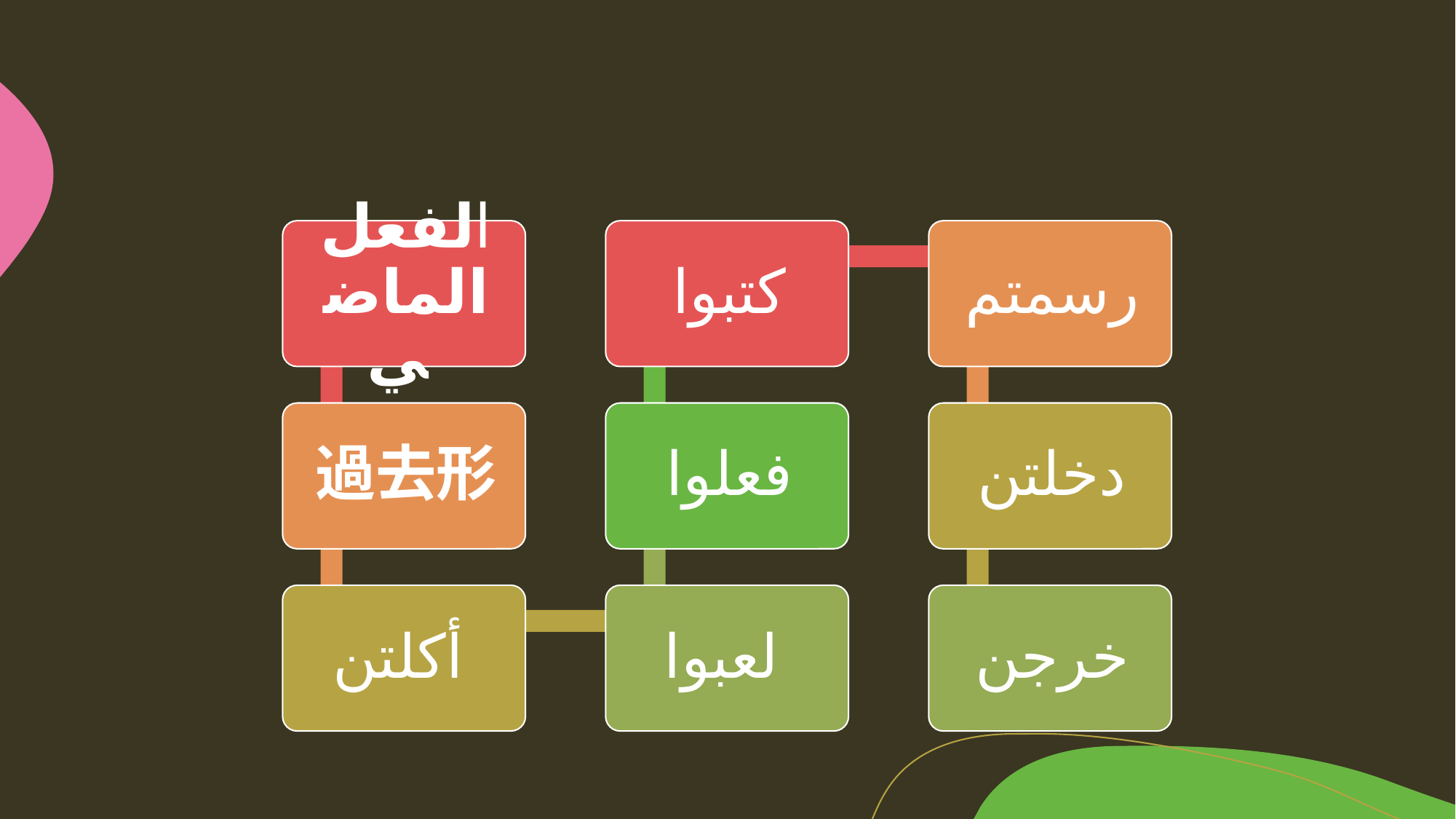

الفعل الماضي
過去形
أكلتن
لعبوا
فعلوا
كتبوا
رسمتم
دخلتن
خرجن